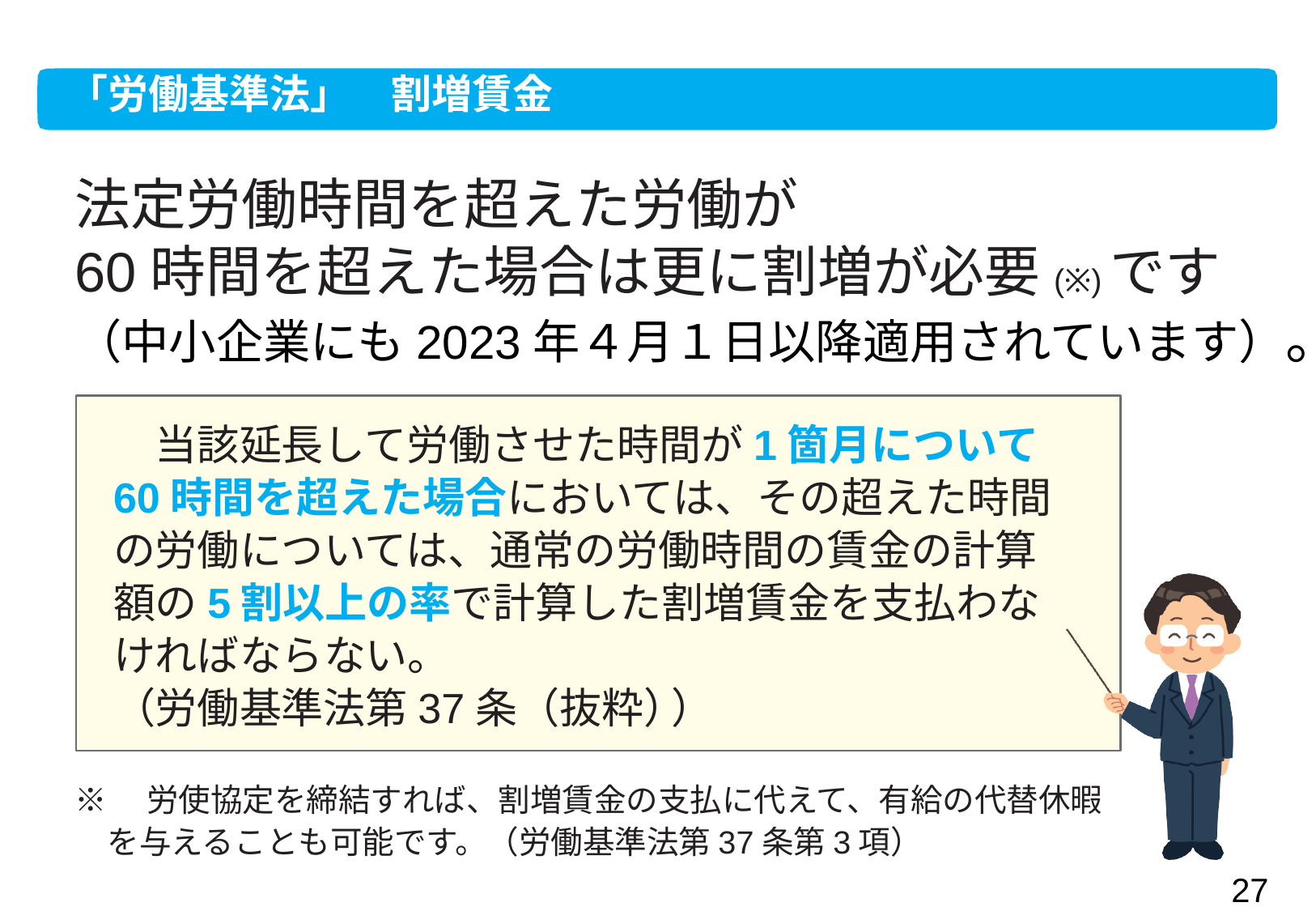

「労働基準法」　割増賃金
法定労働時間を超えた労働が
60時間を超えた場合は更に割増が必要(※)です
（中小企業にも2023年４月１日以降適用されています）。

　当該延長して労働させた時間が1箇月について
60時間を超えた場合においては、その超えた時間の労働については、通常の労働時間の賃金の計算額の5割以上の率で計算した割増賃金を支払わなければならない。
（労働基準法第37条（抜粋））

※　労使協定を締結すれば、割増賃金の支払に代えて、有給の代替休暇を与えることも可能です。（労働基準法第37条第3項）
27